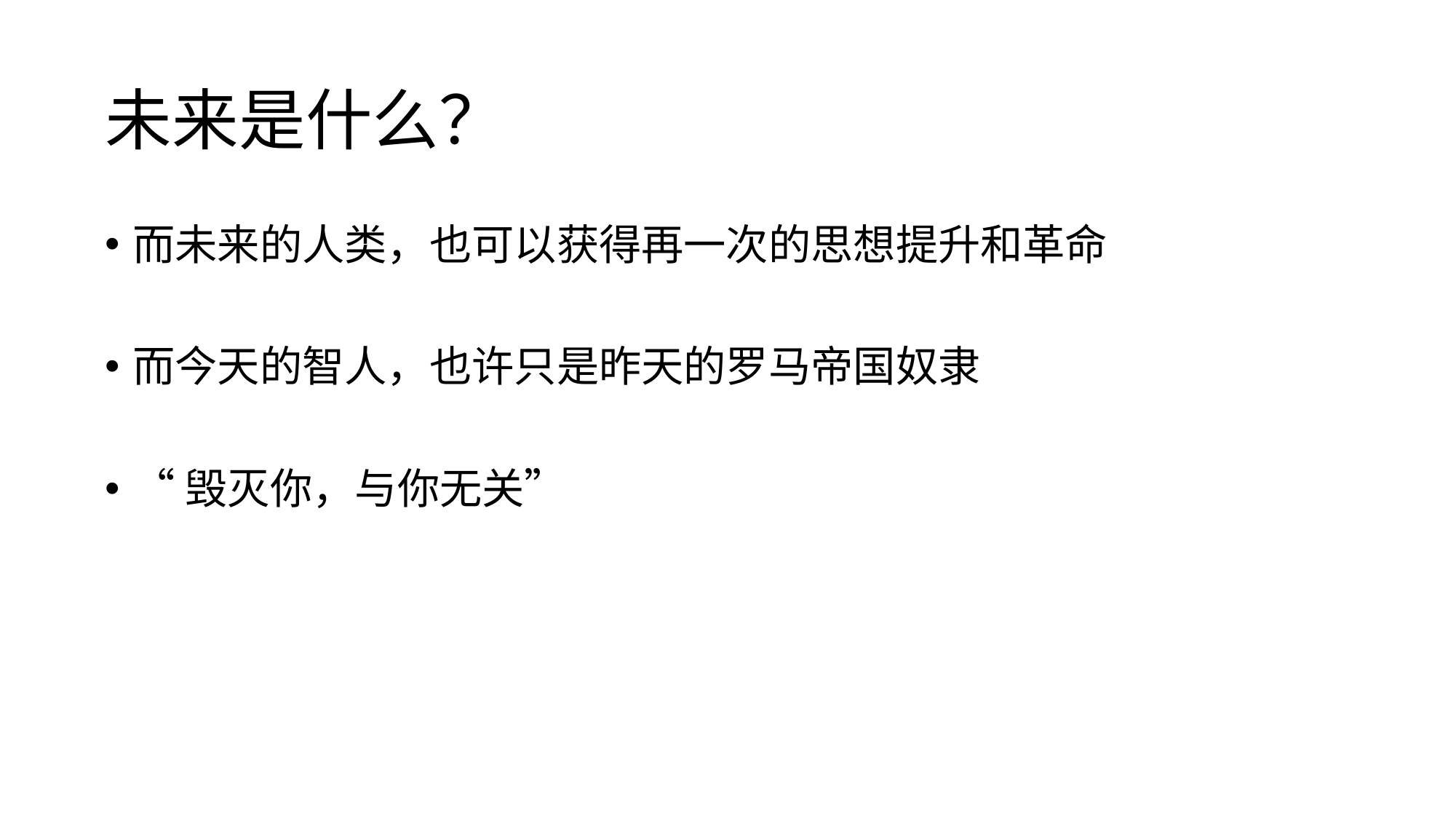

# 未来是什么？
而未来的人类，也可以获得再一次的思想提升和革命

而今天的智人，也许只是昨天的罗马帝国奴隶

“毁灭你，与你无关”